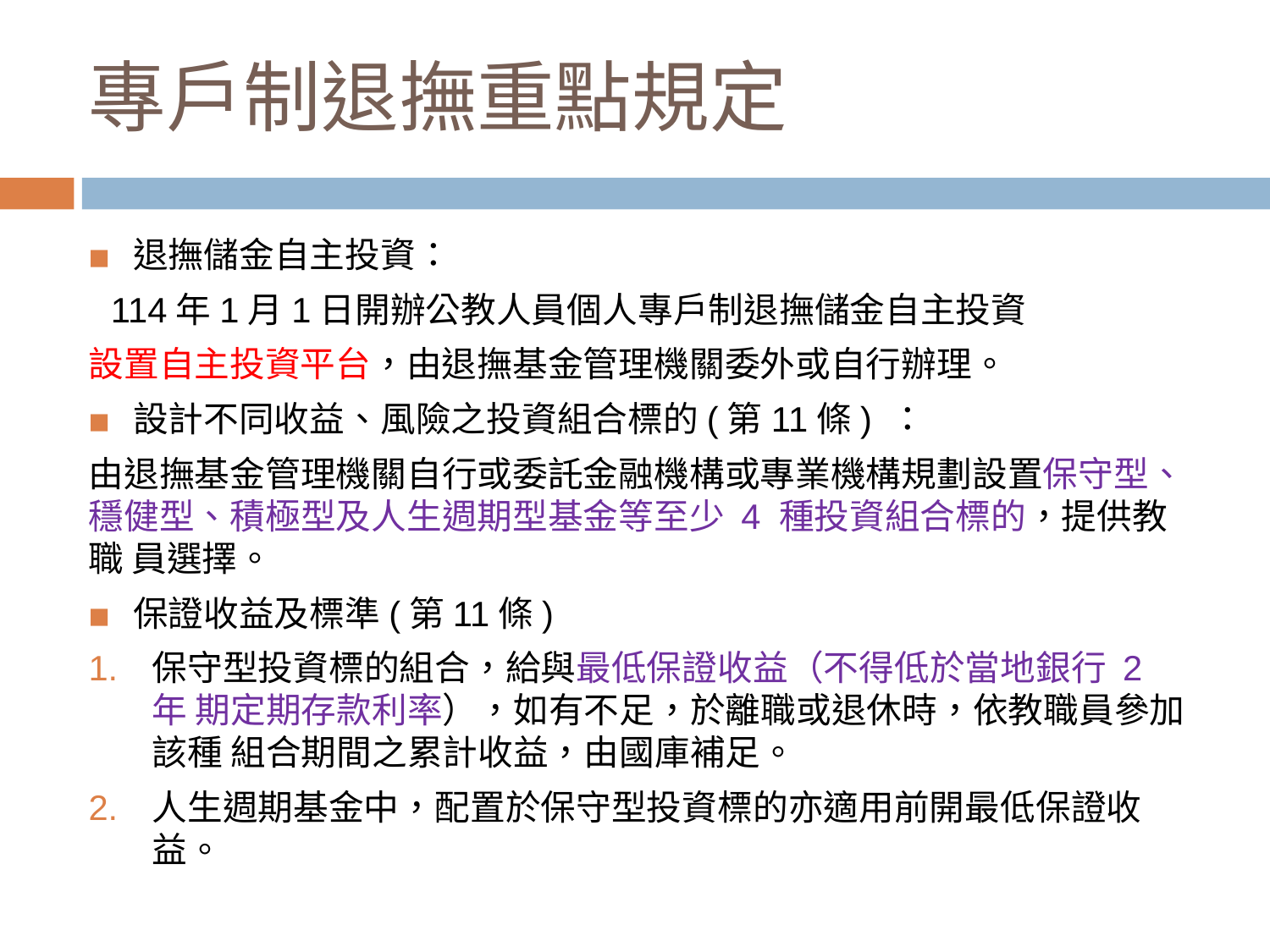

# 專戶制退撫重點規定
退撫儲金自主投資：
114年1月1日開辦公教人員個人專戶制退撫儲金自主投資
設置自主投資平台，由退撫基金管理機關委外或自行辦理。
設計不同收益、風險之投資組合標的(第11條) ：
由退撫基金管理機關自行或委託金融機構或專業機構規劃設置保守型、 穩健型、積極型及人生週期型基金等至少 4 種投資組合標的，提供教職 員選擇。
保證收益及標準(第11條)
保守型投資標的組合，給與最低保證收益（不得低於當地銀行 2 年 期定期存款利率），如有不足，於離職或退休時，依教職員參加該種 組合期間之累計收益，由國庫補足。
人生週期基金中，配置於保守型投資標的亦適用前開最低保證收益。